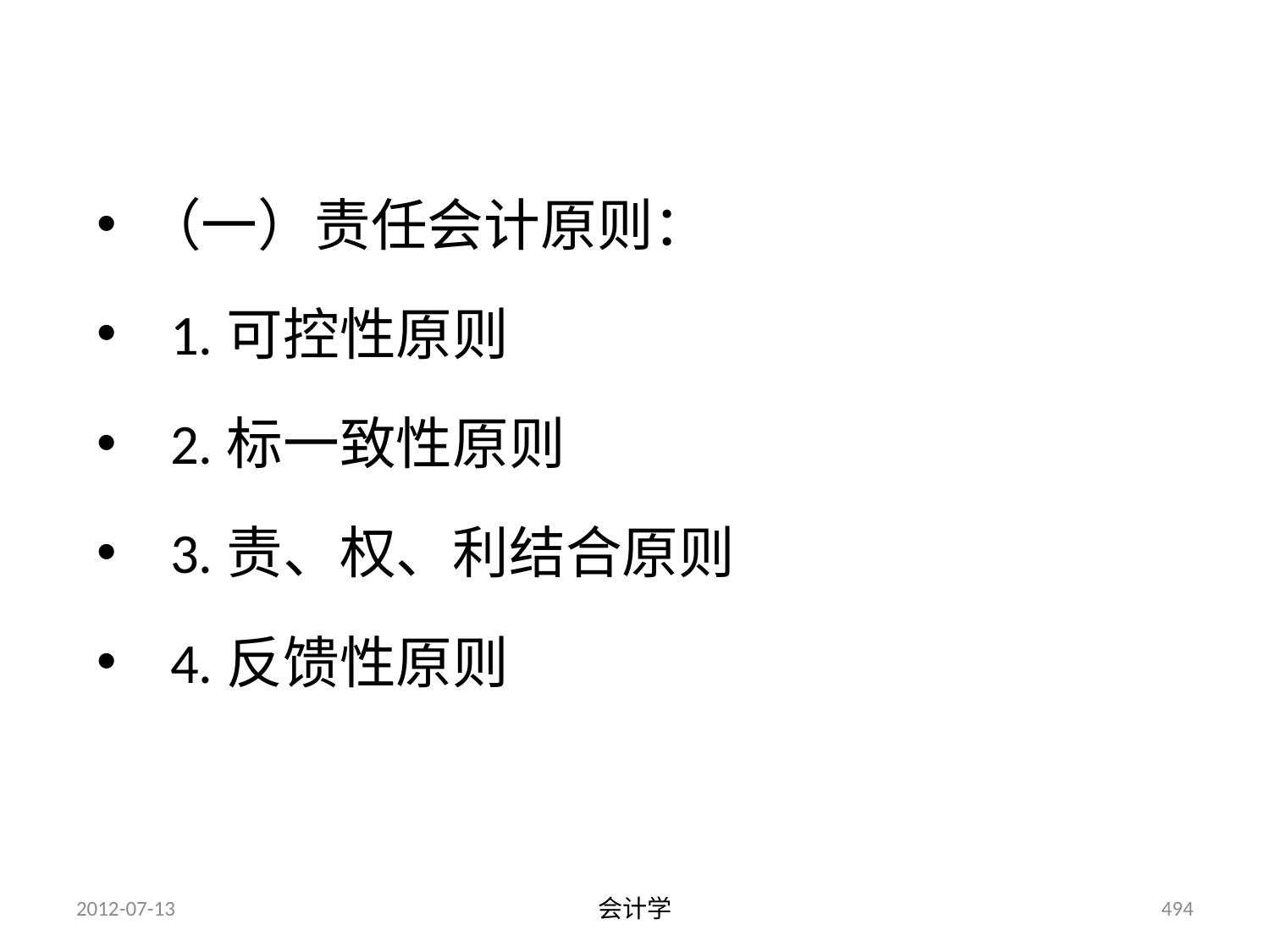

# 一、责任会计基本原理
（一）责任会计原则：
  1.可控性原则
  2.标一致性原则
  3.责、权、利结合原则
  4.反馈性原则
2012-07-13
会计学
494